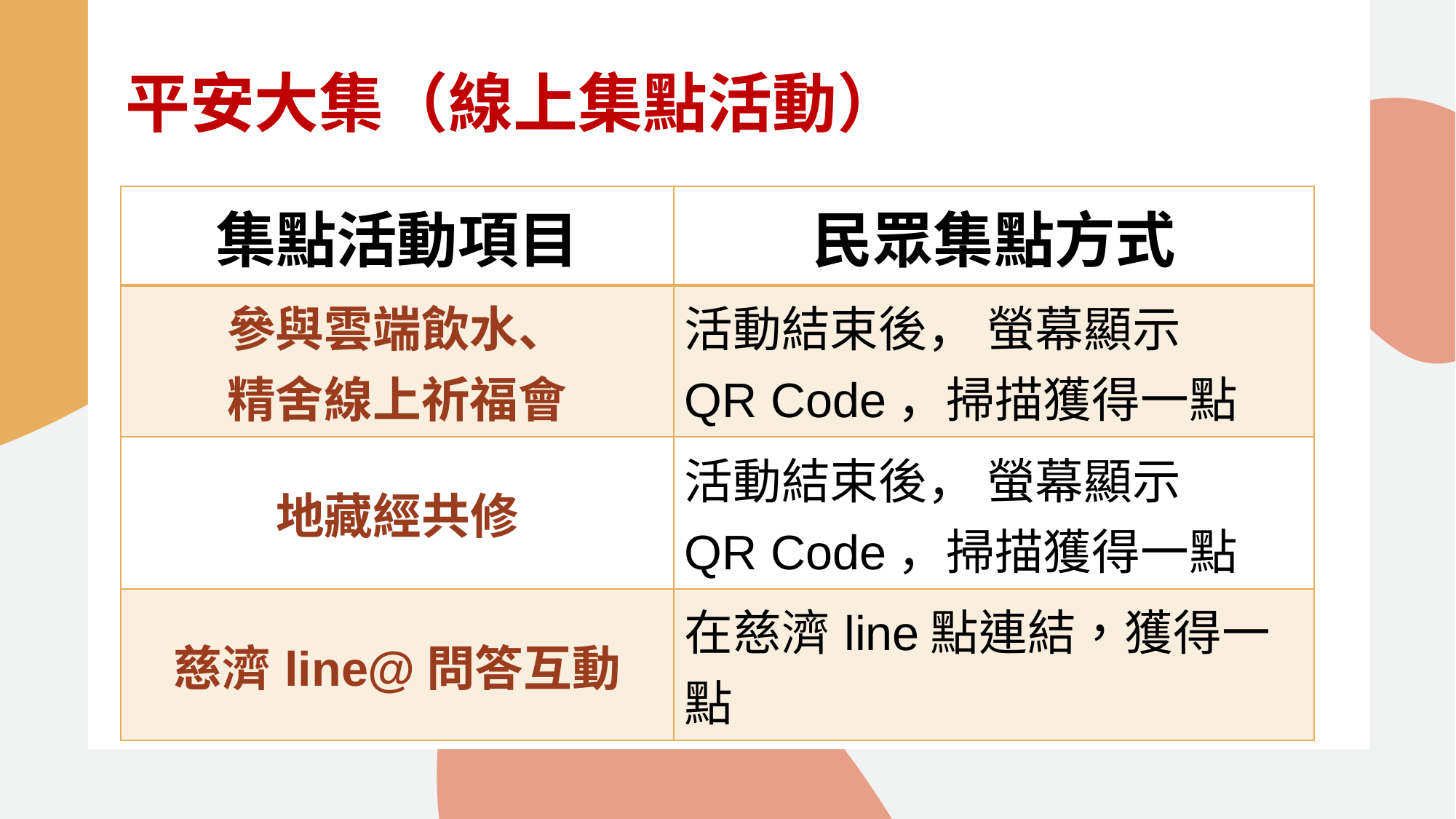

# 平安大集（線上集點活動）
| 集點活動項目 | 民眾集點方式 |
| --- | --- |
| 參與雲端飲水、 精舍線上祈福會 | 活動結束後， 螢幕顯示 QR Code，掃描獲得一點 |
| 地藏經共修 | 活動結束後， 螢幕顯示 QR Code，掃描獲得一點 |
| 慈濟line@問答互動 | 在慈濟line點連結，獲得一點 |